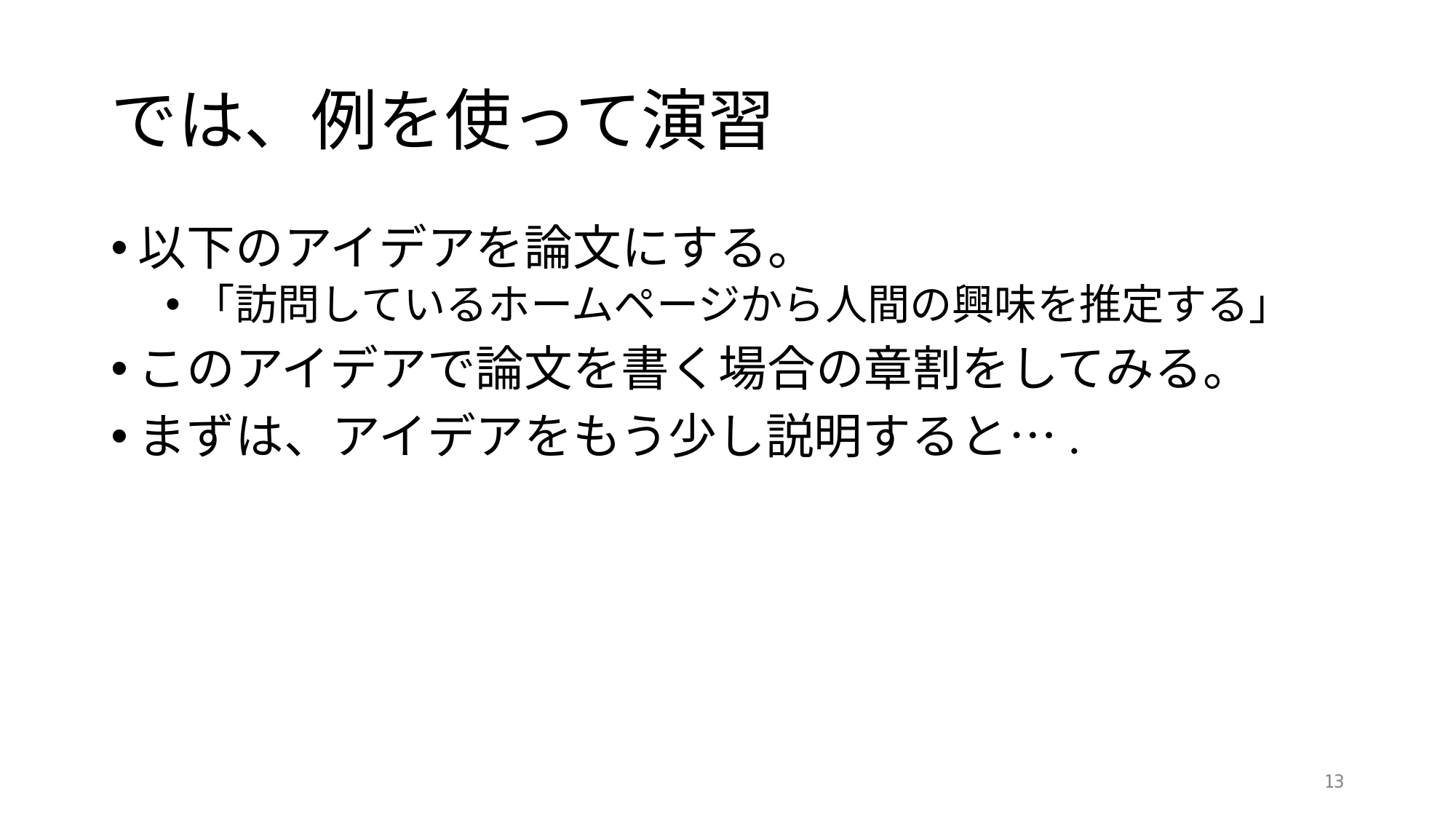

# では、例を使って演習
以下のアイデアを論文にする。
「訪問しているホームページから人間の興味を推定する」
このアイデアで論文を書く場合の章割をしてみる。
まずは、アイデアをもう少し説明すると….
13